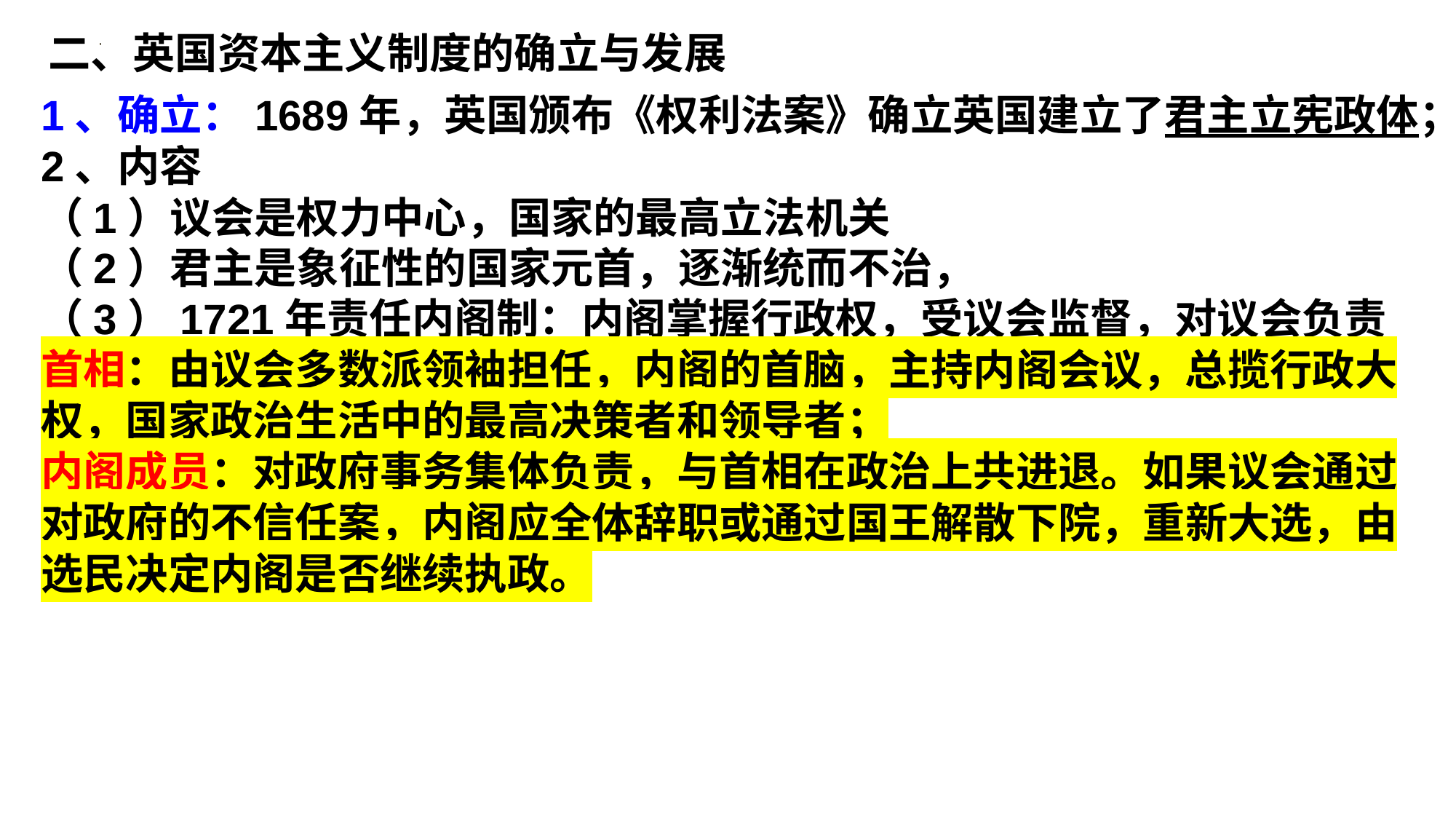

二、英国资本主义制度的确立与发展
1、确立：1689年，英国颁布《权利法案》确立英国建立了君主立宪政体；
2、内容
（1）议会是权力中心，国家的最高立法机关
（2）君主是象征性的国家元首，逐渐统而不治，
（3）1721年责任内阁制：内阁掌握行政权，受议会监督，对议会负责
首相：由议会多数派领袖担任，内阁的首脑，主持内阁会议，总揽行政大权，国家政治生活中的最高决策者和领导者；
内阁成员：对政府事务集体负责，与首相在政治上共进退。如果议会通过对政府的不信任案，内阁应全体辞职或通过国王解散下院，重新大选，由选民决定内阁是否继续执政。